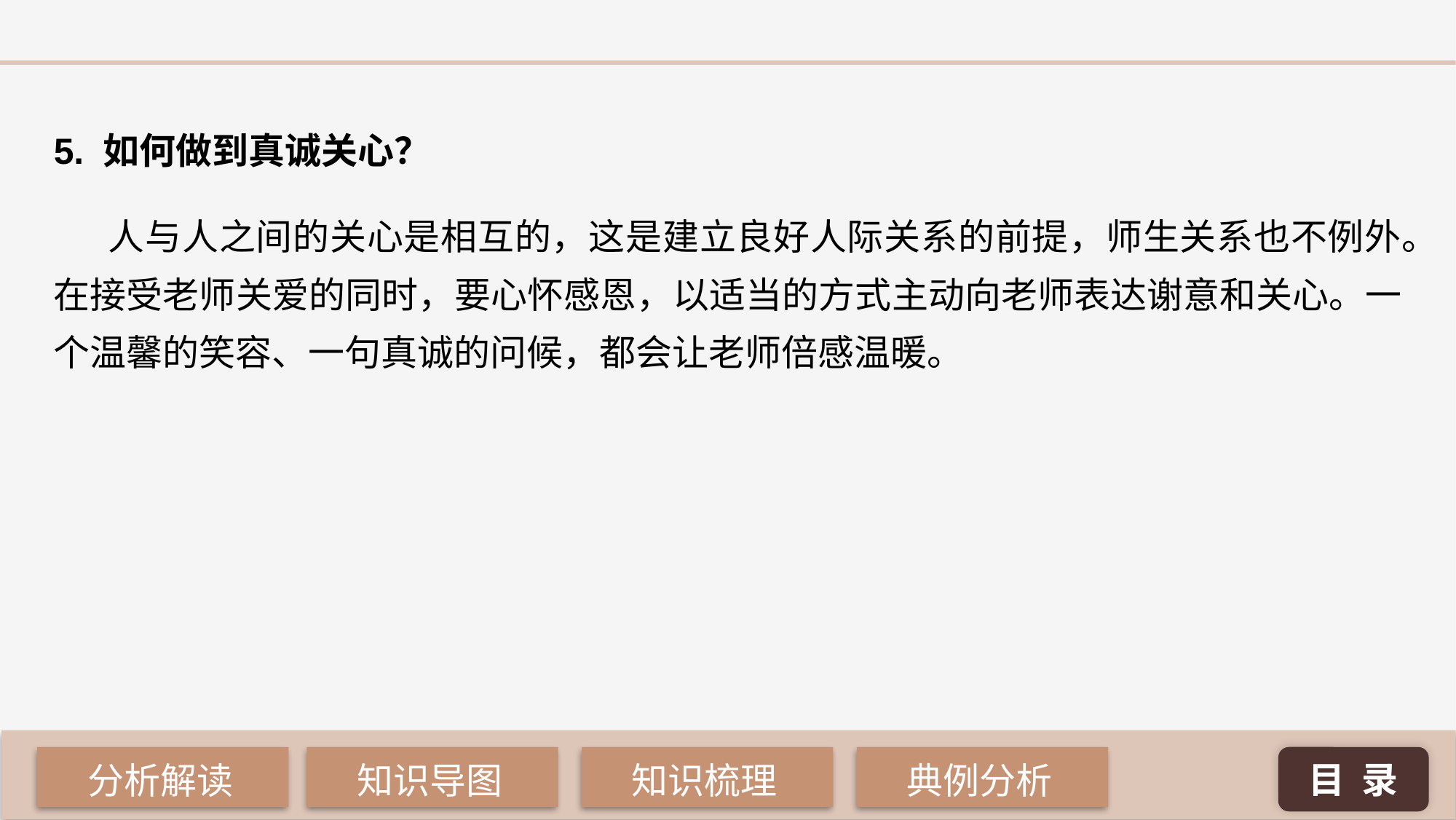

5. 如何做到真诚关心？
人与人之间的关心是相互的，这是建立良好人际关系的前提，师生关系也不例外。在接受老师关爱的同时，要心怀感恩，以适当的方式主动向老师表达谢意和关心。一个温馨的笑容、一句真诚的问候，都会让老师倍感温暖。